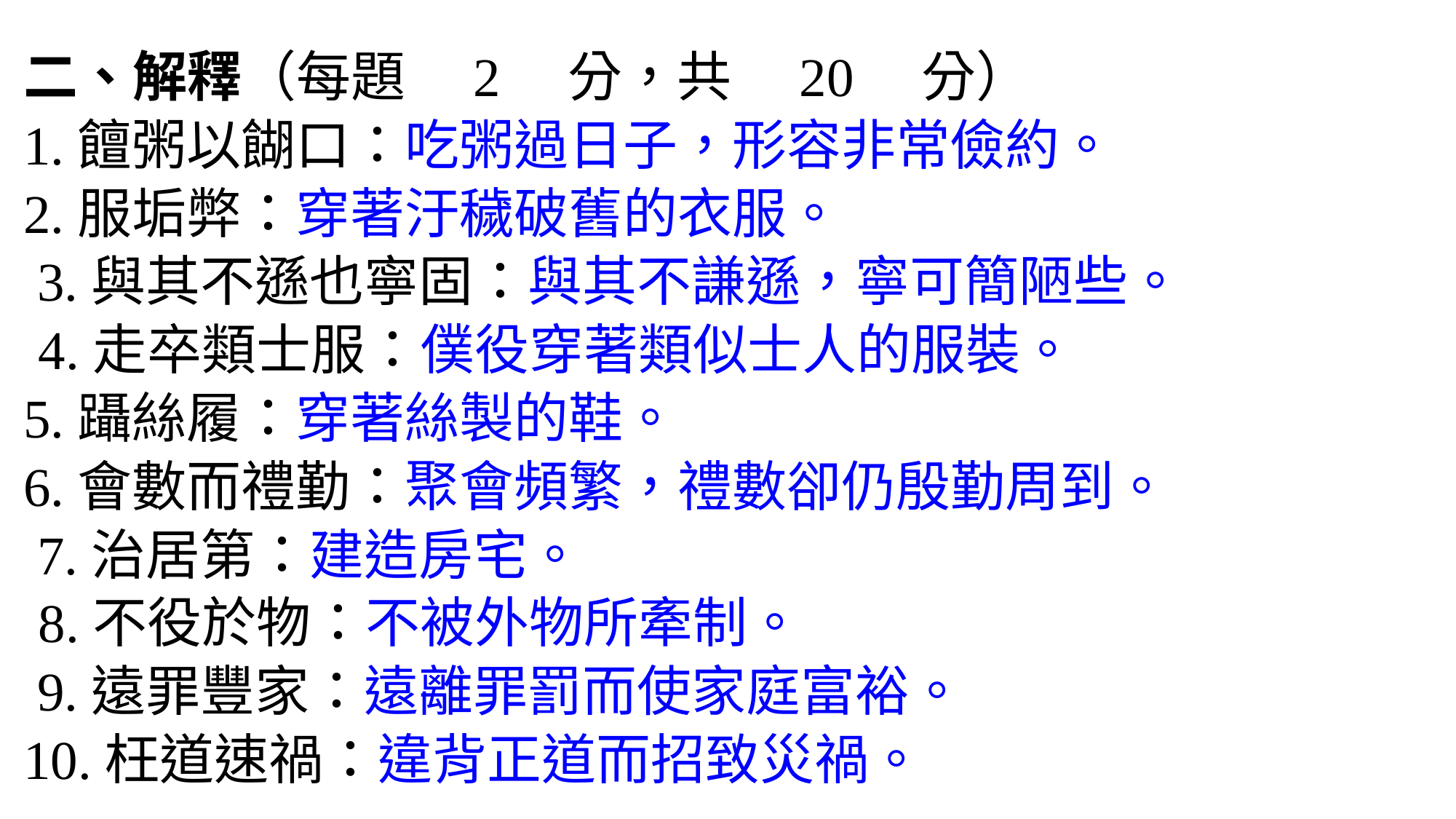

二、解釋（每題　2　分，共　20　分）
1.饘粥以餬口：吃粥過日子，形容非常儉約。
2.服垢弊：穿著汙穢破舊的衣服。
 3.與其不遜也寧固：與其不謙遜，寧可簡陋些。
	4.走卒類士服：僕役穿著類似士人的服裝。
5.躡絲履：穿著絲製的鞋。
6.會數而禮勤：聚會頻繁，禮數卻仍殷勤周到。
 7.治居第：建造房宅。
	8.不役於物：不被外物所牽制。
 9.遠罪豐家：遠離罪罰而使家庭富裕。
	10.枉道速禍：違背正道而招致災禍。